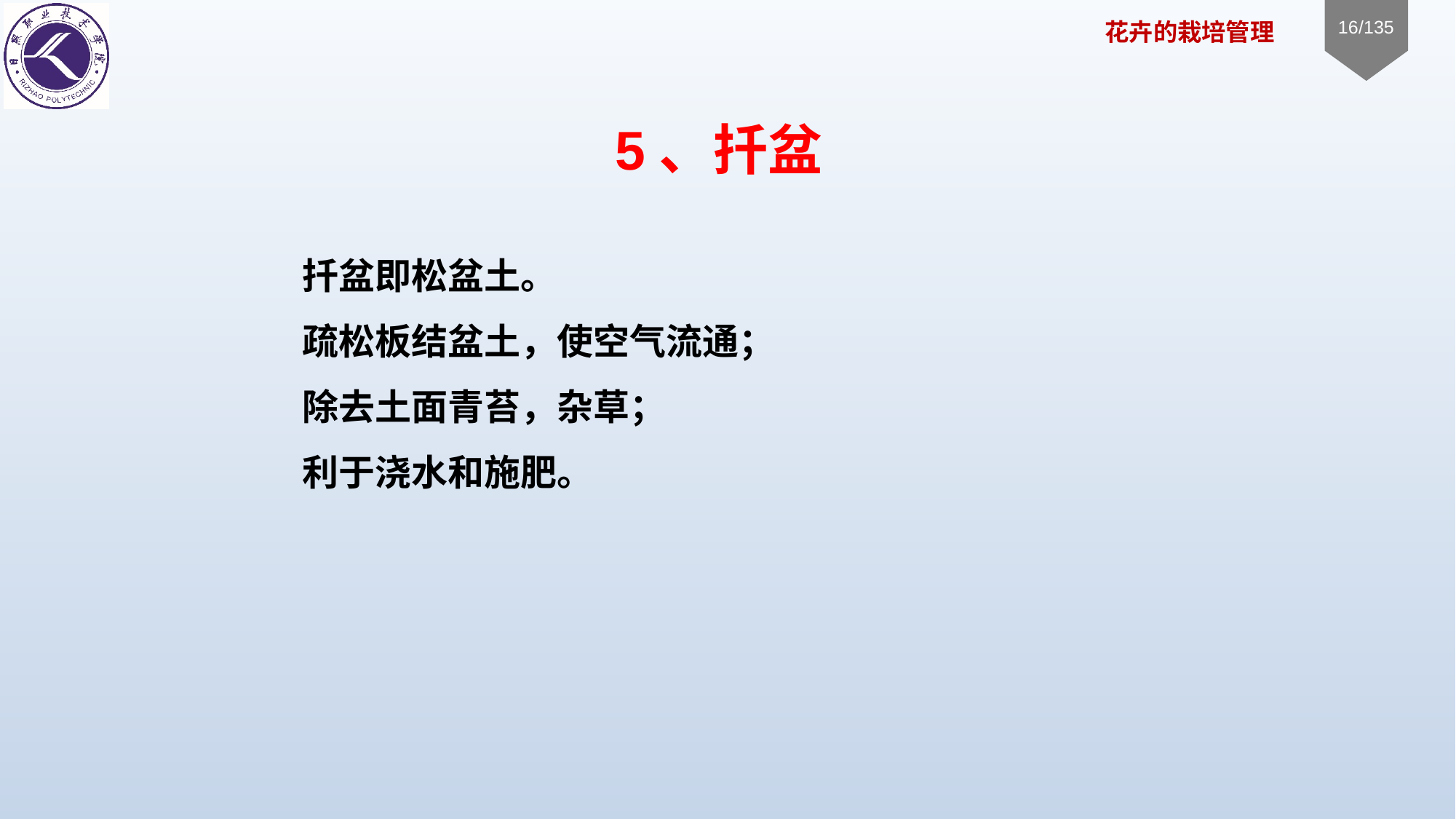

# 5、扦盆
扦盆即松盆土。
疏松板结盆土，使空气流通；
除去土面青苔，杂草；
利于浇水和施肥。